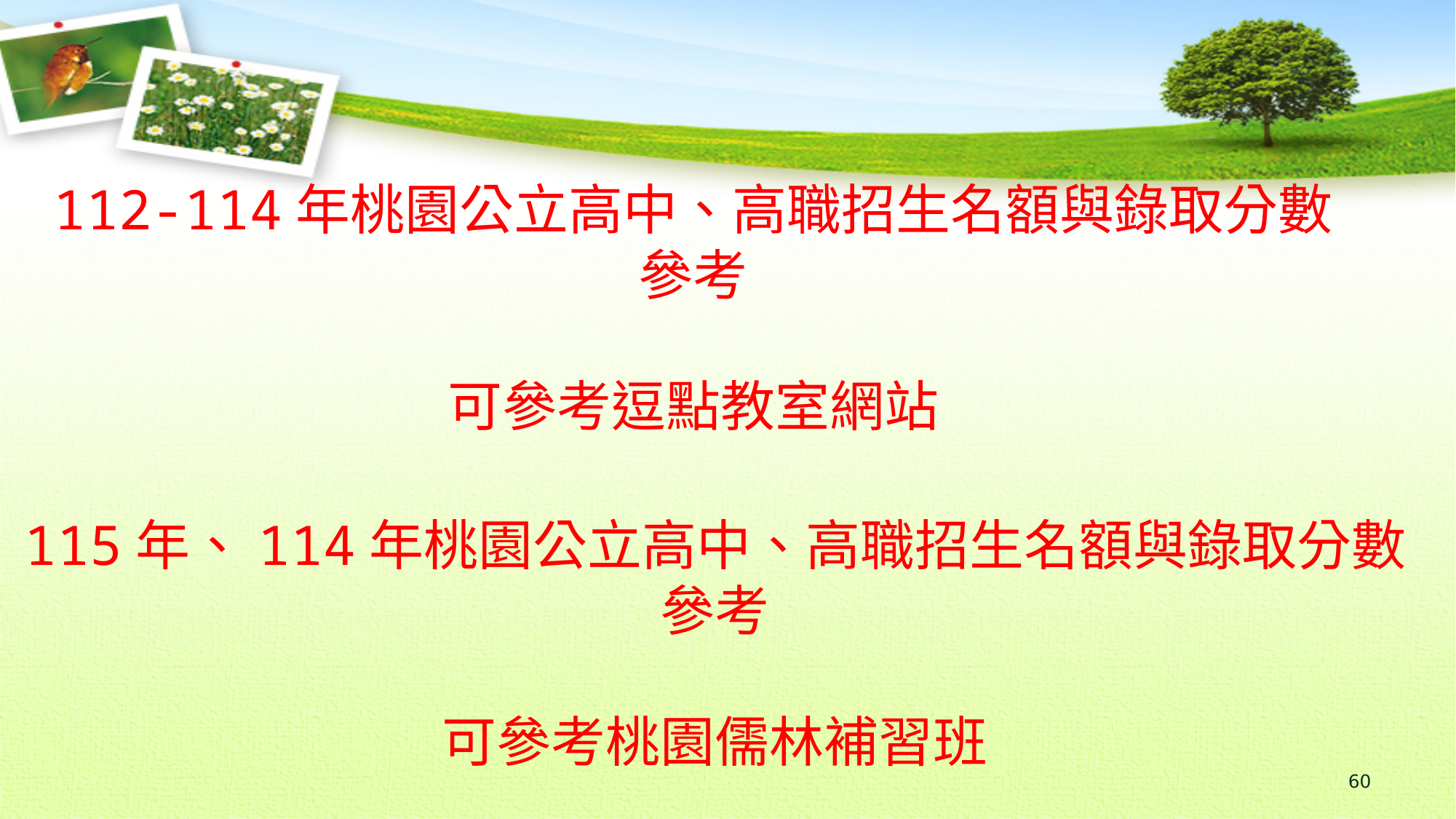

112-114年桃園公立高中、高職招生名額與錄取分數參考

可參考逗點教室網站
115年、114年桃園公立高中、高職招生名額與錄取分數參考

可參考桃園儒林補習班
60